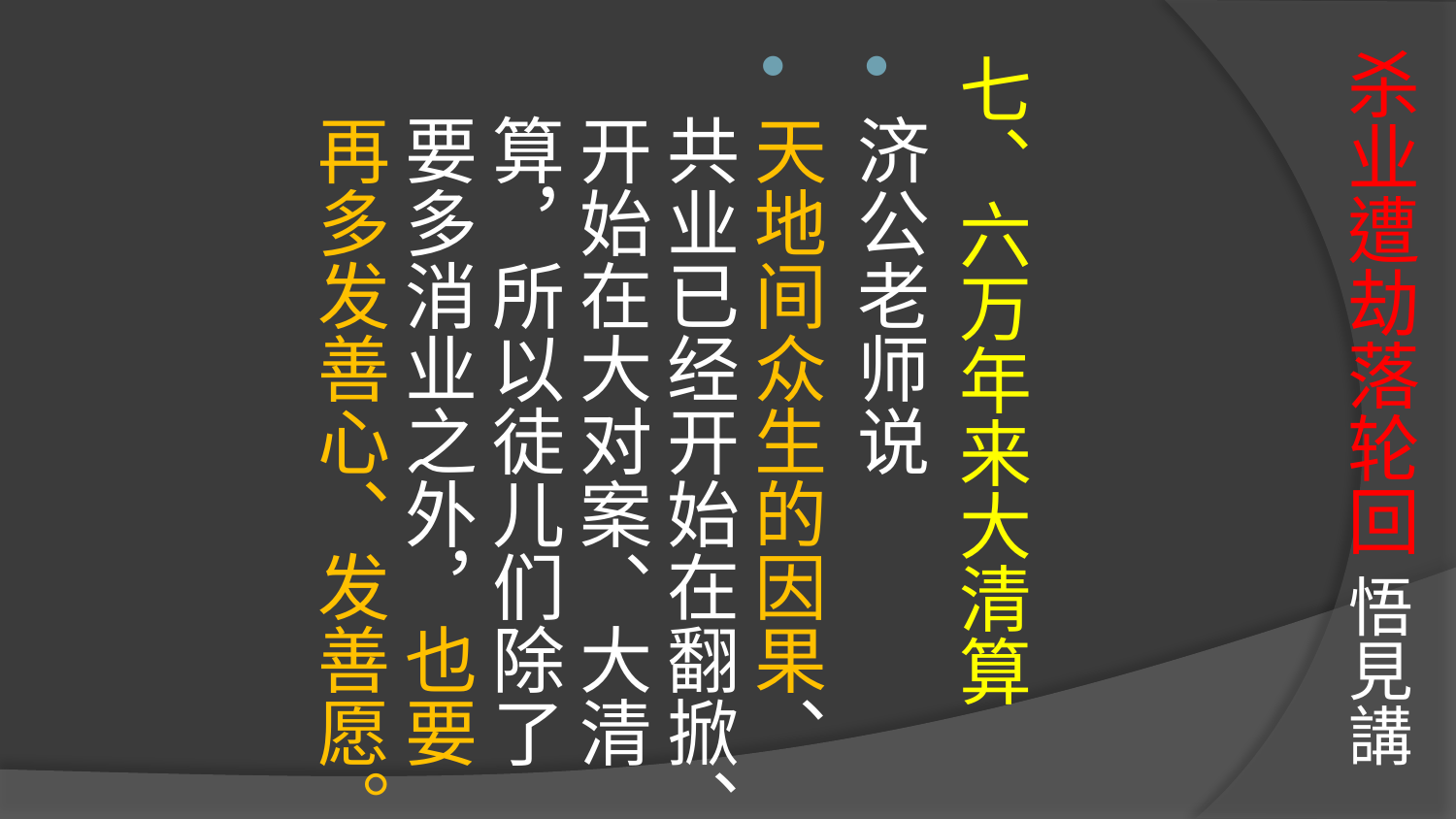

# 杀业遭劫落轮回 悟見講
七、六万年来大清算
济公老师说
天地间众生的因果、共业已经开始在翻掀、开始在大对案、大清算，所以徒儿们除了要多消业之外，也要再多发善心、发善愿。